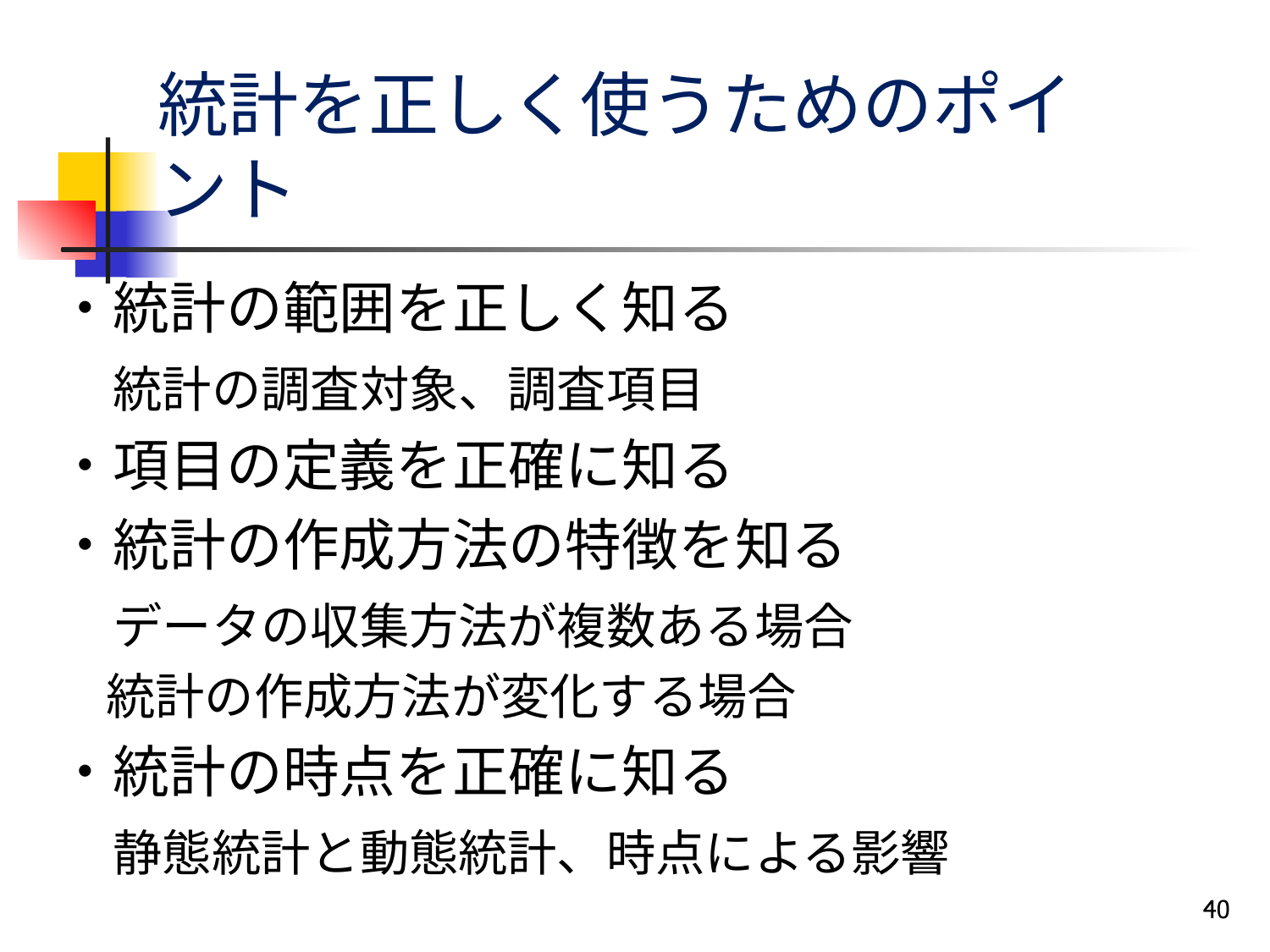

# 統計を正しく使うためのポイント
・統計の範囲を正しく知る
　統計の調査対象、調査項目
・項目の定義を正確に知る
・統計の作成方法の特徴を知る
　データの収集方法が複数ある場合
　統計の作成方法が変化する場合
・統計の時点を正確に知る
　静態統計と動態統計、時点による影響

40